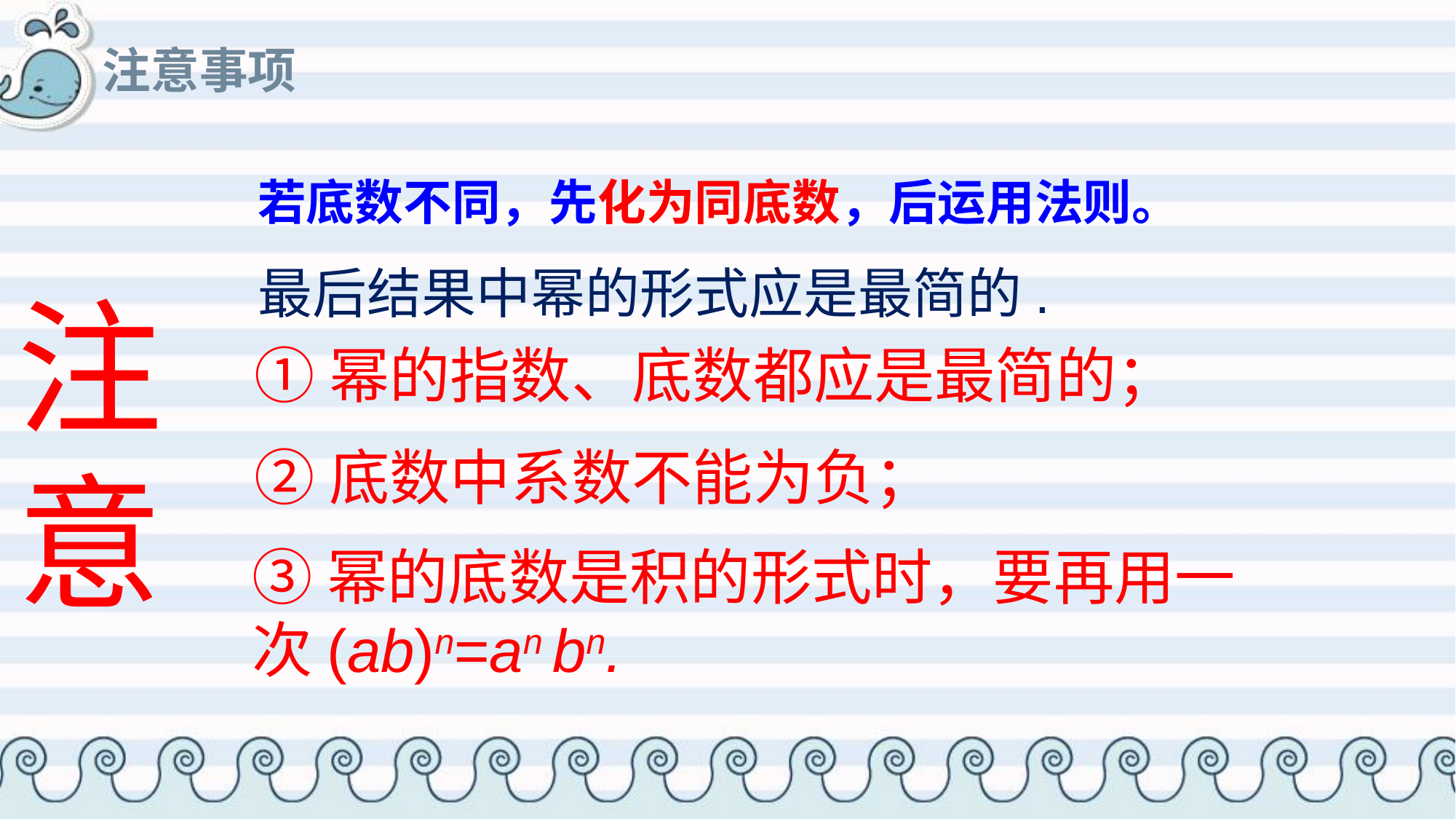

# 注意事项
若底数不同，先化为同底数，后运用法则。
最后结果中幂的形式应是最简的.
注意
①幂的指数、底数都应是最简的；
②底数中系数不能为负；
③幂的底数是积的形式时，要再用一次(ab)n=an bn.